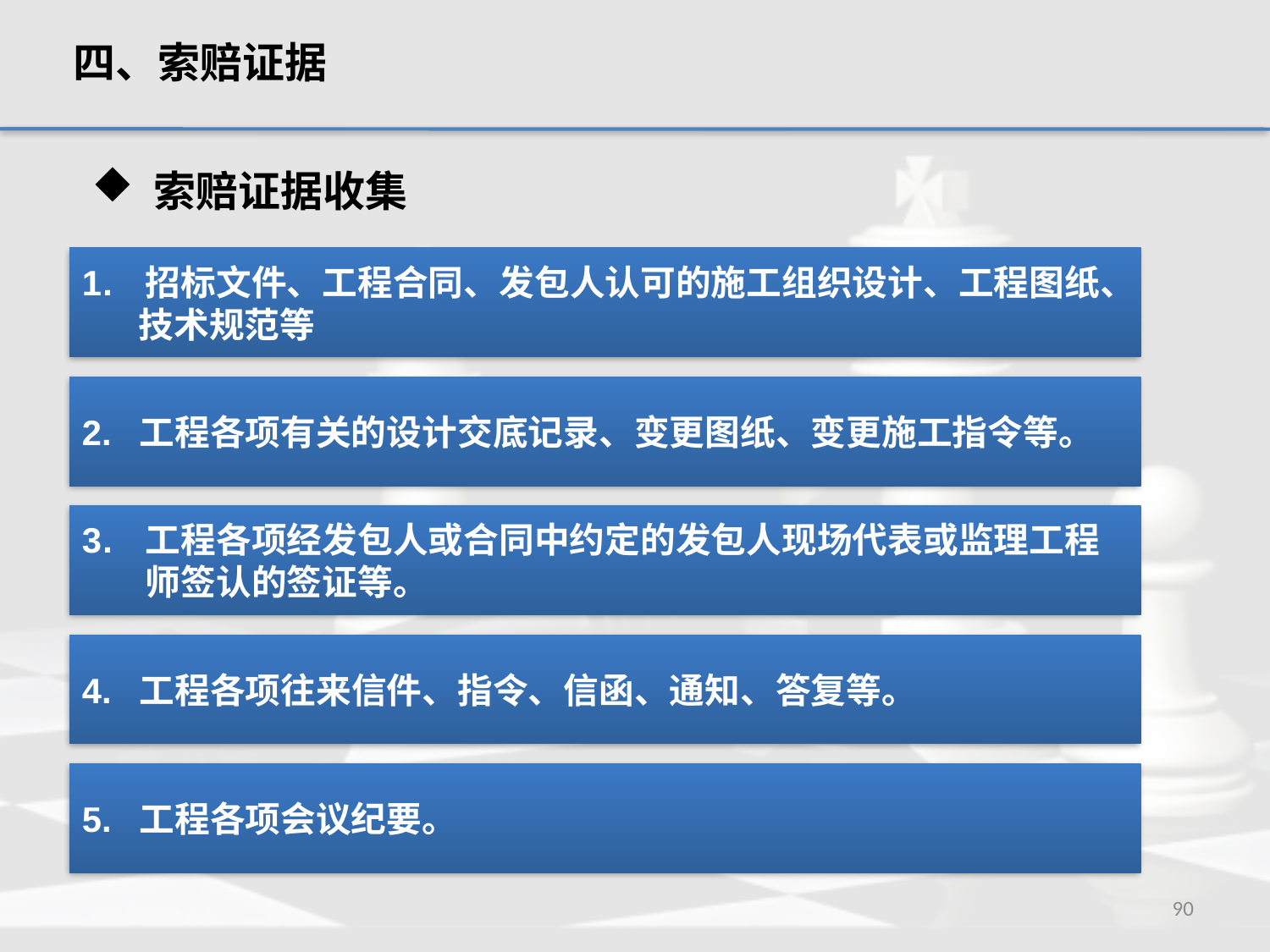

四、索赔证据
 索赔证据收集
招标文件、工程合同、发包人认可的施工组织设计、工程图纸、
      技术规范等
2.  工程各项有关的设计交底记录、变更图纸、变更施工指令等。
工程各项经发包人或合同中约定的发包人现场代表或监理工程师签认的签证等。
4.  工程各项往来信件、指令、信函、通知、答复等。
5.  工程各项会议纪要。
90